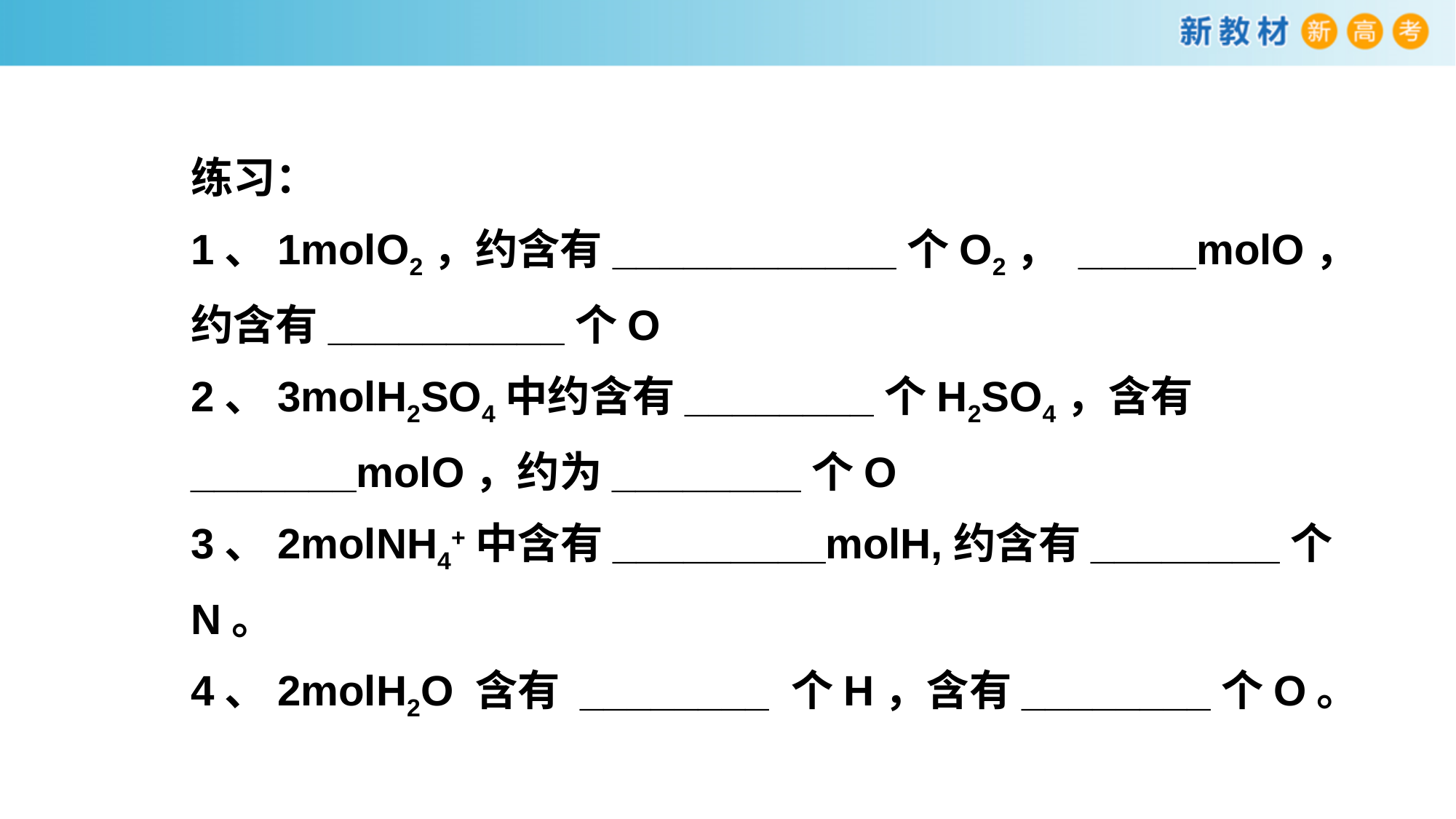

练习：
1、1molO2，约含有____________个O2， _____molO，
约含有__________个O
2、3molH2SO4中约含有________个H2SO4，含有_______molO，约为________个O
3、2molNH4+中含有_________molH,约含有________个N。
4、2molH2O 含有 ________ 个H，含有________个O。